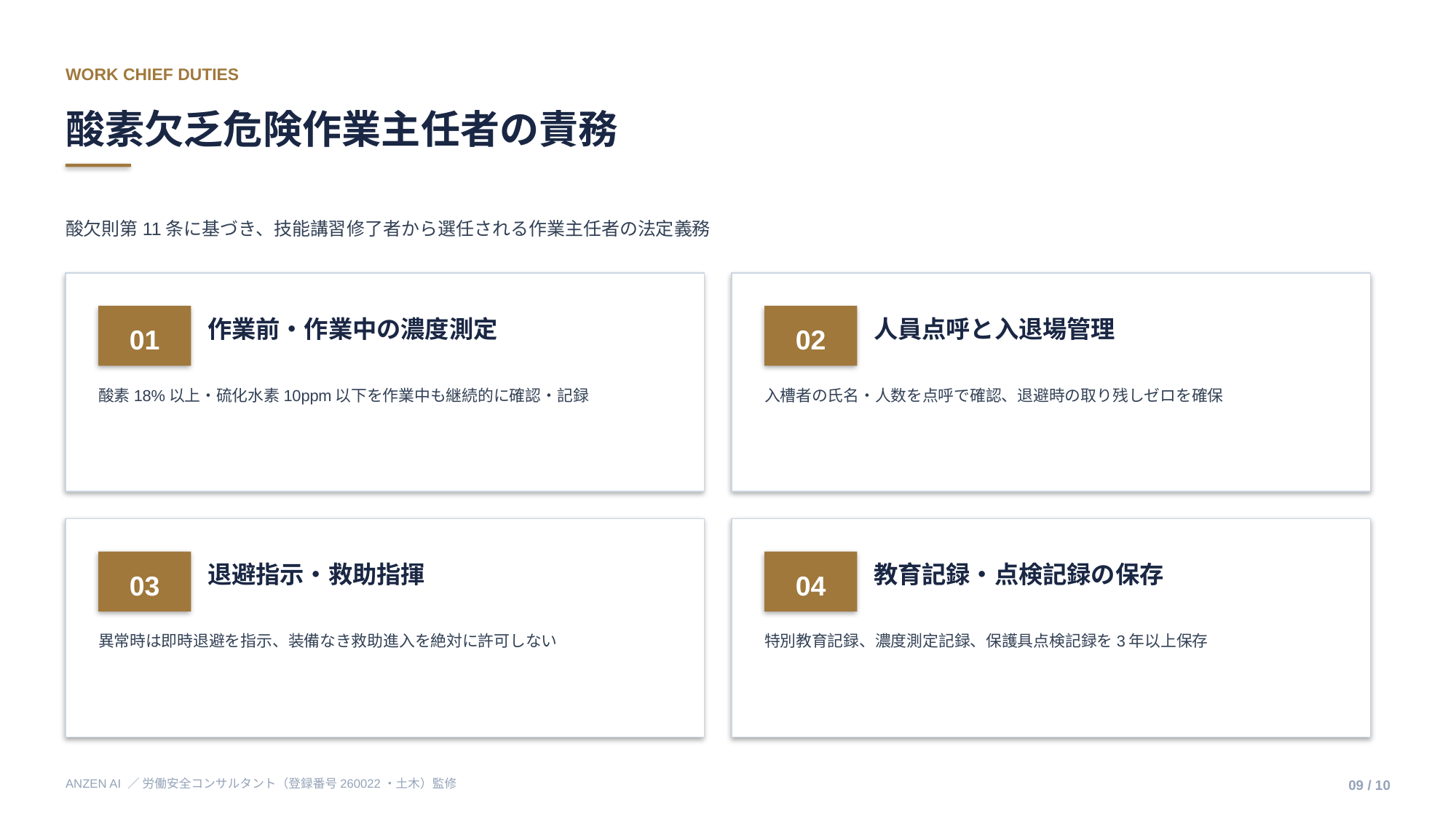

WORK CHIEF DUTIES
酸素欠乏危険作業主任者の責務

酸欠則第11条に基づき、技能講習修了者から選任される作業主任者の法定義務

01

02
作業前・作業中の濃度測定
人員点呼と入退場管理
酸素18%以上・硫化水素10ppm以下を作業中も継続的に確認・記録
入槽者の氏名・人数を点呼で確認、退避時の取り残しゼロを確保

03

04
退避指示・救助指揮
教育記録・点検記録の保存
異常時は即時退避を指示、装備なき救助進入を絶対に許可しない
特別教育記録、濃度測定記録、保護具点検記録を3年以上保存
ANZEN AI ／ 労働安全コンサルタント（登録番号260022・土木）監修
09 / 10